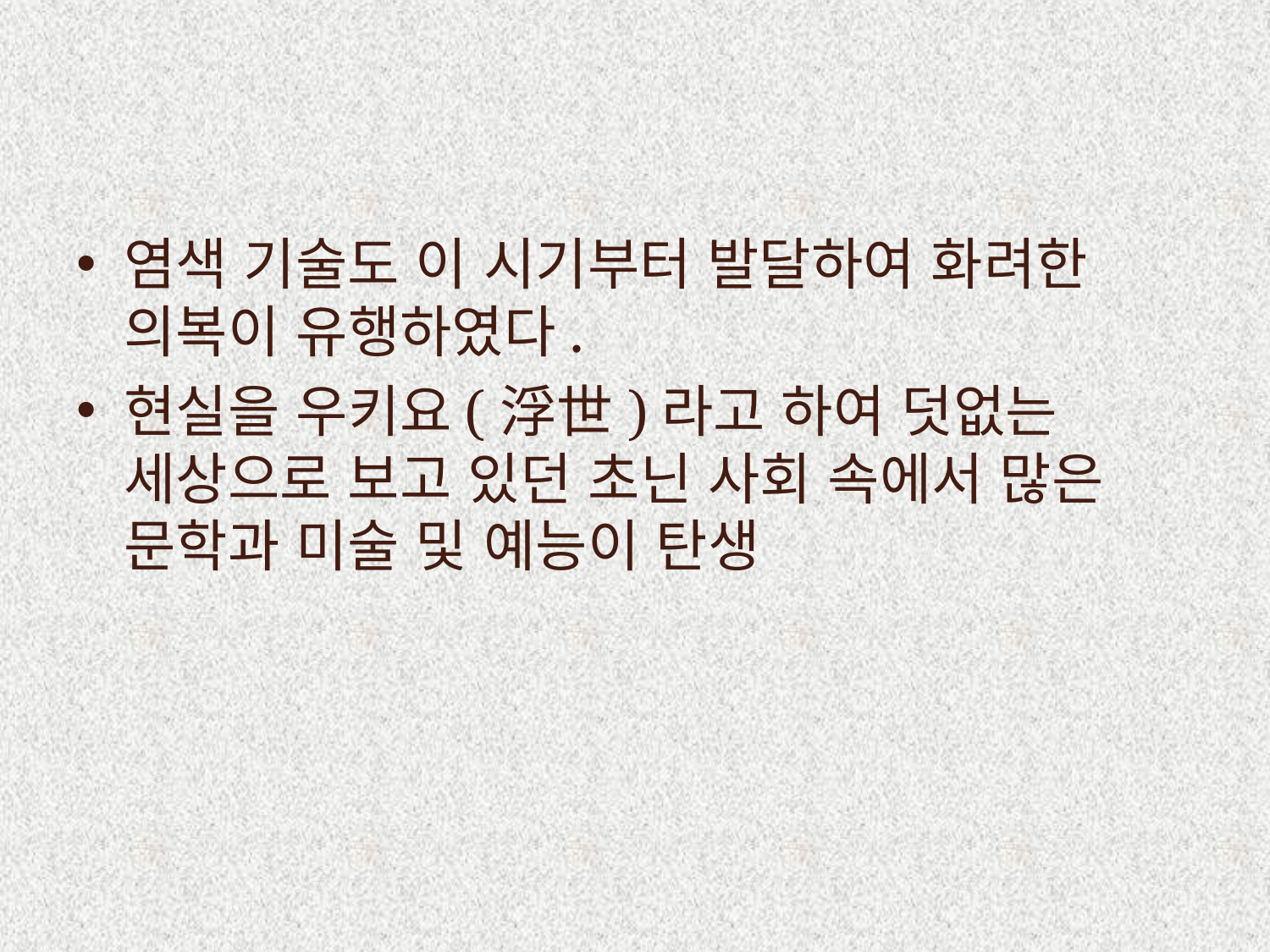

#
염색 기술도 이 시기부터 발달하여 화려한 의복이 유행하였다.
현실을 우키요(浮世)라고 하여 덧없는 세상으로 보고 있던 초닌 사회 속에서 많은 문학과 미술 및 예능이 탄생